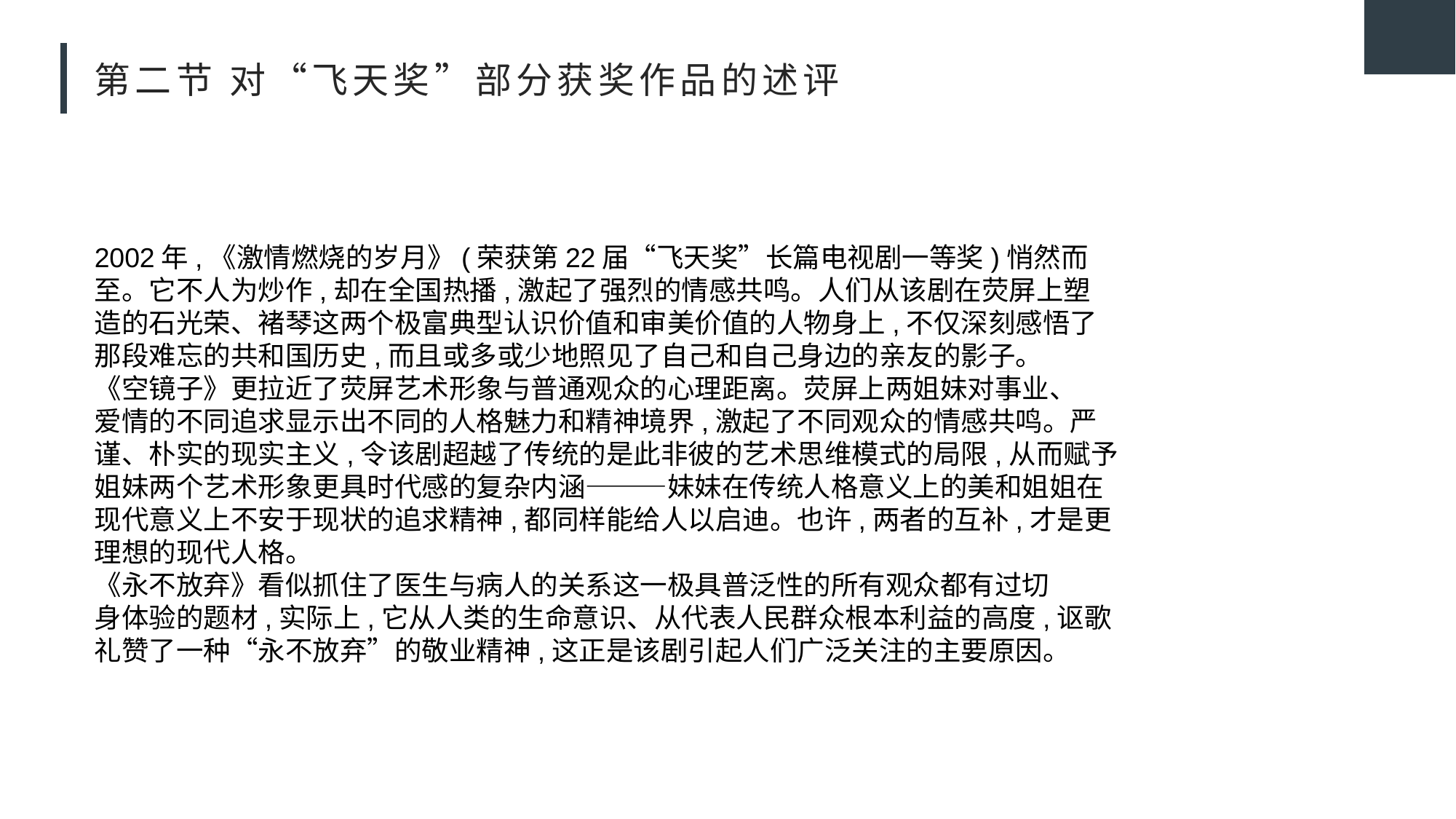

# 第二节 对“飞天奖”部分获奖作品的述评
2002年,《激情燃烧的岁月》(荣获第22届“飞天奖”长篇电视剧一等奖)悄然而
至。它不人为炒作,却在全国热播,激起了强烈的情感共鸣。人们从该剧在荧屏上塑
造的石光荣、褚琴这两个极富典型认识价值和审美价值的人物身上,不仅深刻感悟了
那段难忘的共和国历史,而且或多或少地照见了自己和自己身边的亲友的影子。
《空镜子》更拉近了荧屏艺术形象与普通观众的心理距离。荧屏上两姐妹对事业、
爱情的不同追求显示出不同的人格魅力和精神境界,激起了不同观众的情感共鸣。严
谨、朴实的现实主义,令该剧超越了传统的是此非彼的艺术思维模式的局限,从而赋予
姐妹两个艺术形象更具时代感的复杂内涵———妹妹在传统人格意义上的美和姐姐在
现代意义上不安于现状的追求精神,都同样能给人以启迪。也许,两者的互补,才是更
理想的现代人格。
《永不放弃》看似抓住了医生与病人的关系这一极具普泛性的所有观众都有过切
身体验的题材,实际上,它从人类的生命意识、从代表人民群众根本利益的高度,讴歌
礼赞了一种“永不放弃”的敬业精神,这正是该剧引起人们广泛关注的主要原因。